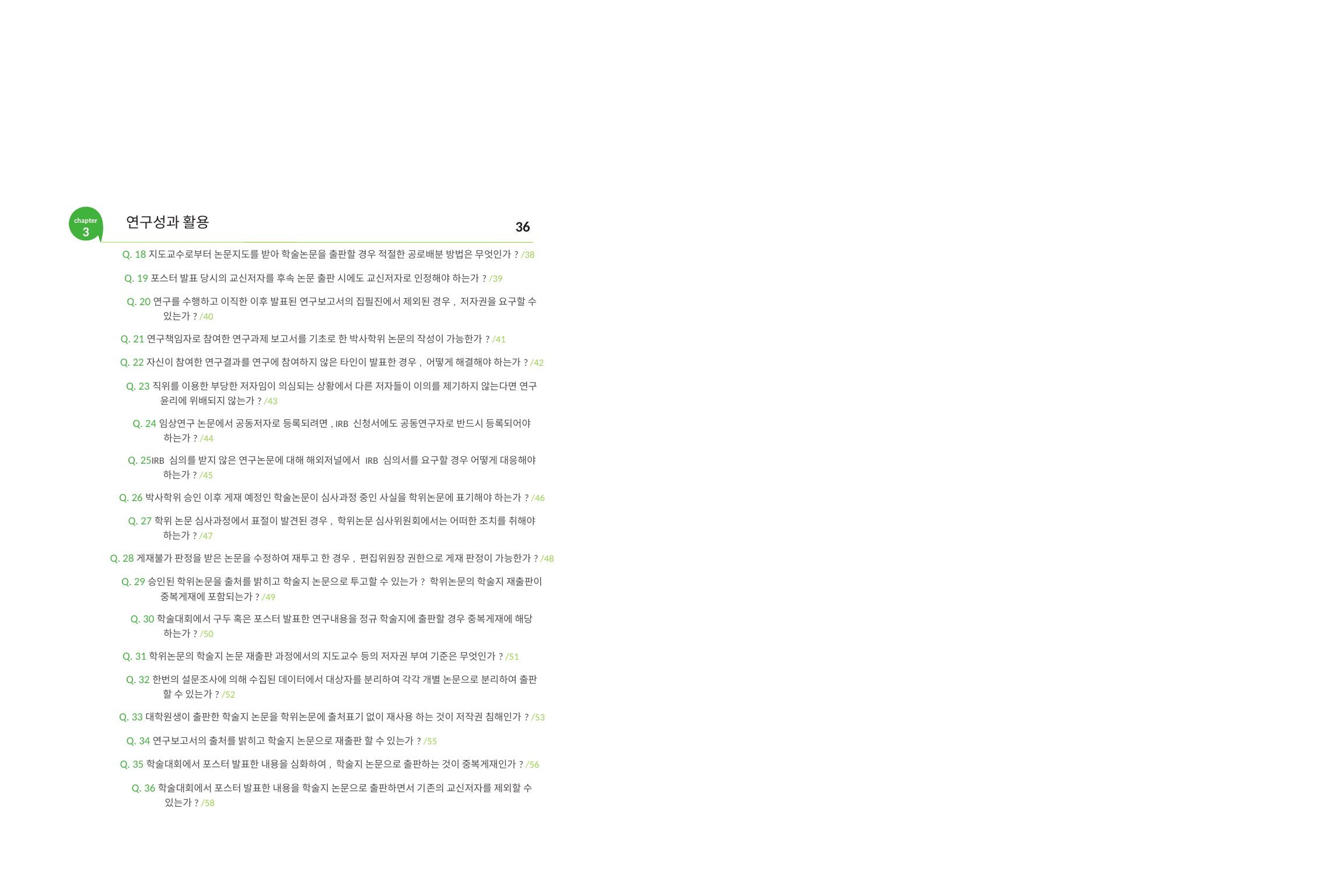

chapter
3
연구성과 활용
36
Q. 18지도교수로부터 논문지도를 받아 학술논문을 출판할 경우 적절한 공로배분 방법은 무엇인가? /38
Q. 19포스터 발표 당시의 교신저자를 후속 논문 출판 시에도 교신저자로 인정해야 하는가? /39
Q. 20연구를 수행하고 이직한 이후 발표된 연구보고서의 집필진에서 제외된 경우, 저자권을 요구할 수
있는가? /40
Q. 21연구책임자로 참여한 연구과제 보고서를 기초로 한 박사학위 논문의 작성이 가능한가? /41
Q. 22자신이 참여한 연구결과를 연구에 참여하지 않은 타인이 발표한 경우, 어떻게 해결해야 하는가? /42
Q. 23직위를 이용한 부당한 저자임이 의심되는 상황에서 다른 저자들이 이의를 제기하지 않는다면 연구
윤리에 위배되지 않는가? /43
Q. 24임상연구 논문에서 공동저자로 등록되려면, IRB 신청서에도 공동연구자로 반드시 등록되어야
하는가? /44
Q. 25IRB 심의를 받지 않은 연구논문에 대해 해외저널에서 IRB 심의서를 요구할 경우 어떻게 대응해야
하는가? /45
Q. 26박사학위 승인 이후 게재 예정인 학술논문이 심사과정 중인 사실을 학위논문에 표기해야 하는가? /46
Q. 27학위 논문 심사과정에서 표절이 발견된 경우, 학위논문 심사위원회에서는 어떠한 조치를 취해야
하는가? /47
Q. 28게재불가 판정을 받은 논문을 수정하여 재투고 한 경우, 편집위원장 권한으로 게재 판정이 가능한가? /48
Q. 29승인된 학위논문을 출처를 밝히고 학술지 논문으로 투고할 수 있는가? 학위논문의 학술지 재출판이
중복게재에 포함되는가? /49
Q. 30학술대회에서 구두 혹은 포스터 발표한 연구내용을 정규 학술지에 출판할 경우 중복게재에 해당
하는가? /50
Q. 31학위논문의 학술지 논문 재출판 과정에서의 지도교수 등의 저자권 부여 기준은 무엇인가? /51
Q. 32한번의 설문조사에 의해 수집된 데이터에서 대상자를 분리하여 각각 개별 논문으로 분리하여 출판
할 수 있는가? /52
Q. 33대학원생이 출판한 학술지 논문을 학위논문에 출처표기 없이 재사용 하는 것이 저작권 침해인가? /53
Q. 34연구보고서의 출처를 밝히고 학술지 논문으로 재출판 할 수 있는가? /55
Q. 35학술대회에서 포스터 발표한 내용을 심화하여, 학술지 논문으로 출판하는 것이 중복게재인가? /56
Q. 36학술대회에서 포스터 발표한 내용을 학술지 논문으로 출판하면서 기존의 교신저자를 제외할 수
있는가? /58